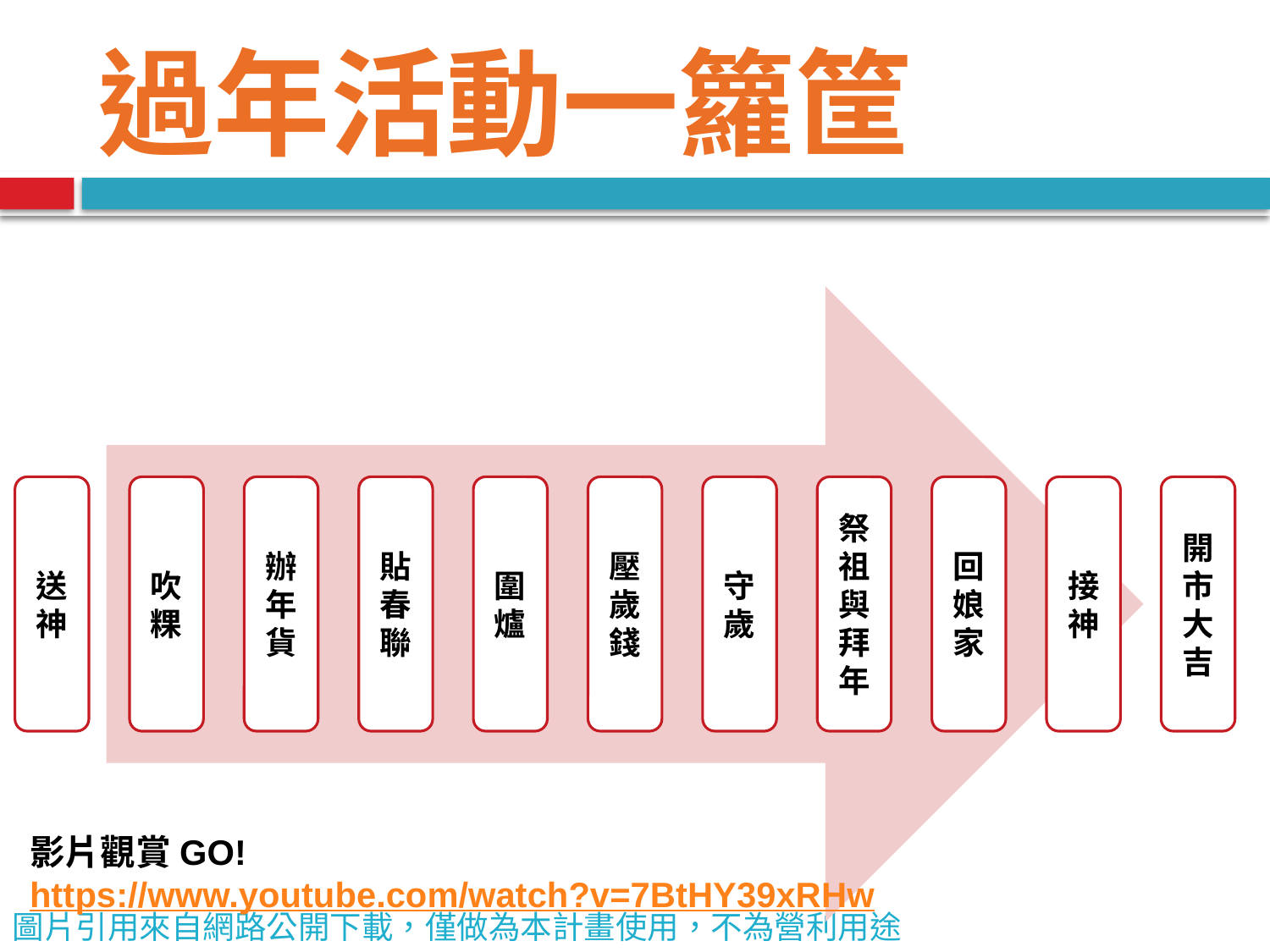

# 過年活動一籮筐
送神
吹粿
守歲
辦年貨
貼春聯
壓歲錢
圍爐
祭祖與拜年
回娘家
接神
開市大吉
影片觀賞GO!
https://www.youtube.com/watch?v=7BtHY39xRHw